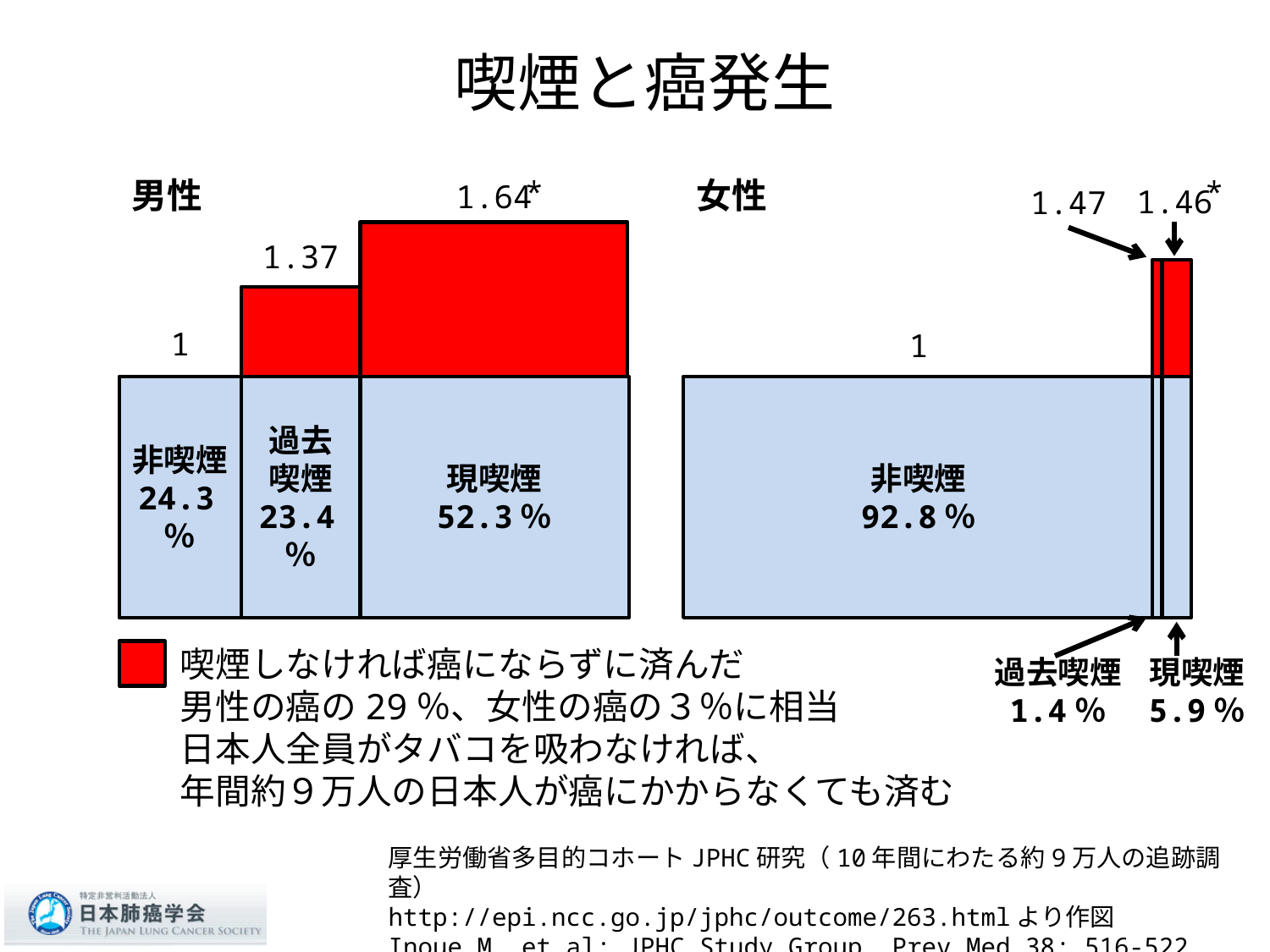

# 喫煙と癌発生
*
*
男性
女性
1.64
1.46
1.47

非喫煙
24.3％
過去喫煙
23.4％
現喫煙
52.3％
非喫煙
92.8％

1.37
1
1
喫煙しなければ癌にならずに済んだ
男性の癌の29％、女性の癌の３％に相当
日本人全員がタバコを吸わなければ、
年間約９万人の日本人が癌にかからなくても済む

過去喫煙
1.4％
現喫煙
5.9％
厚生労働省多目的コホートJPHC研究（10年間にわたる約9万人の追跡調査）
http://epi.ncc.go.jp/jphc/outcome/263.htmlより作図
Inoue M, et al; JPHC Study Group. Prev Med 38; 516-522, 2004.